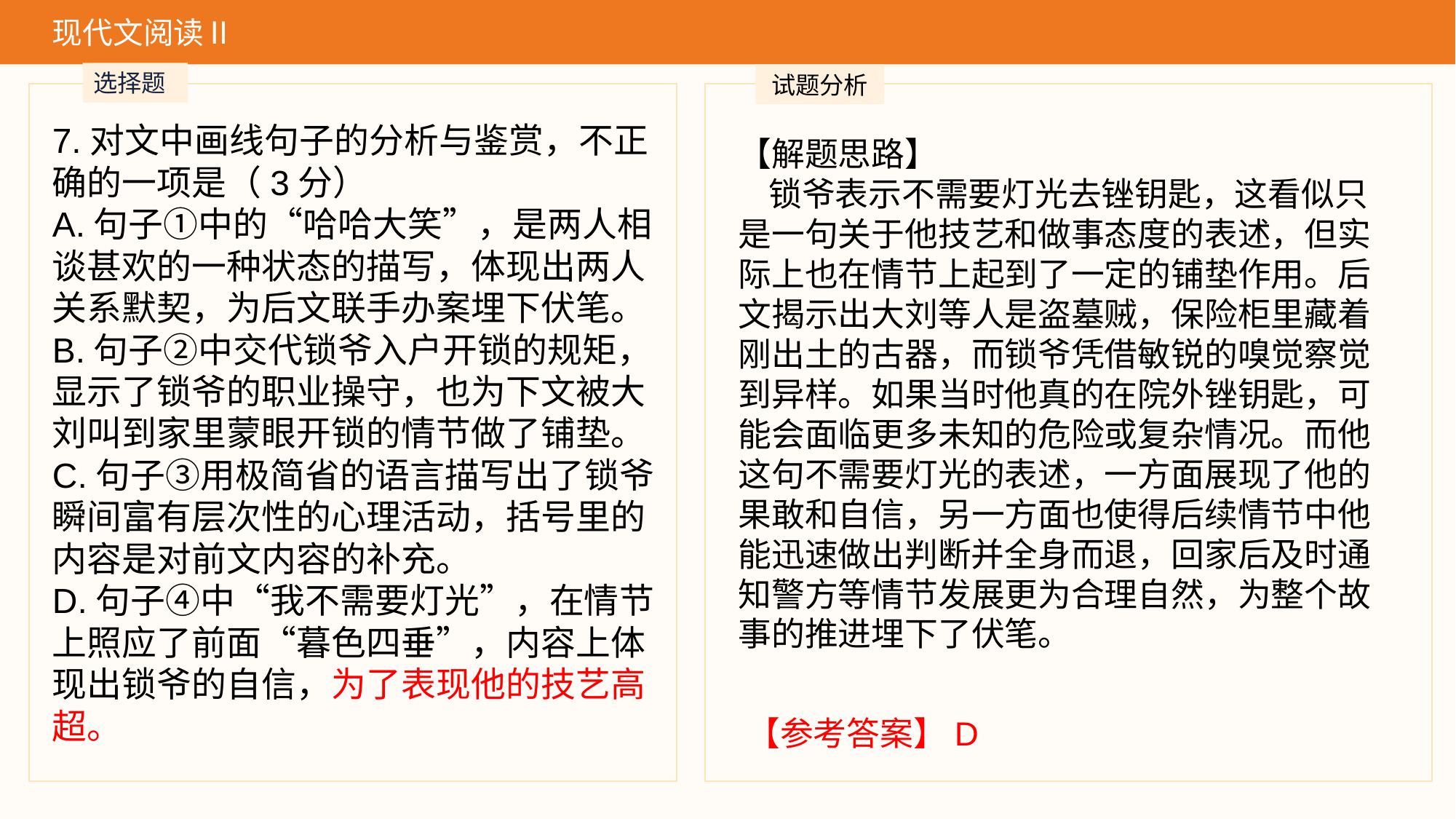

现代文阅读Ⅱ
选择题
试题分析

7.对文中画线句子的分析与鉴赏，不正确的一项是（3分）
A.句子①中的“哈哈大笑”，是两人相谈甚欢的一种状态的描写，体现出两人关系默契，为后文联手办案埋下伏笔。
B.句子②中交代锁爷入户开锁的规矩，显示了锁爷的职业操守，也为下文被大刘叫到家里蒙眼开锁的情节做了铺垫。
C.句子③用极简省的语言描写出了锁爷瞬间富有层次性的心理活动，括号里的内容是对前文内容的补充。
D.句子④中“我不需要灯光”，在情节上照应了前面“暮色四垂”，内容上体现出锁爷的自信，为了表现他的技艺高超。
【解题思路】
   锁爷表示不需要灯光去锉钥匙，这看似只是一句关于他技艺和做事态度的表述，但实际上也在情节上起到了一定的铺垫作用。后文揭示出大刘等人是盗墓贼，保险柜里藏着刚出土的古器，而锁爷凭借敏锐的嗅觉察觉到异样。如果当时他真的在院外锉钥匙，可能会面临更多未知的危险或复杂情况。而他这句不需要灯光的表述，一方面展现了他的果敢和自信，另一方面也使得后续情节中他能迅速做出判断并全身而退，回家后及时通知警方等情节发展更为合理自然，为整个故事的推进埋下了伏笔。

【参考答案】D